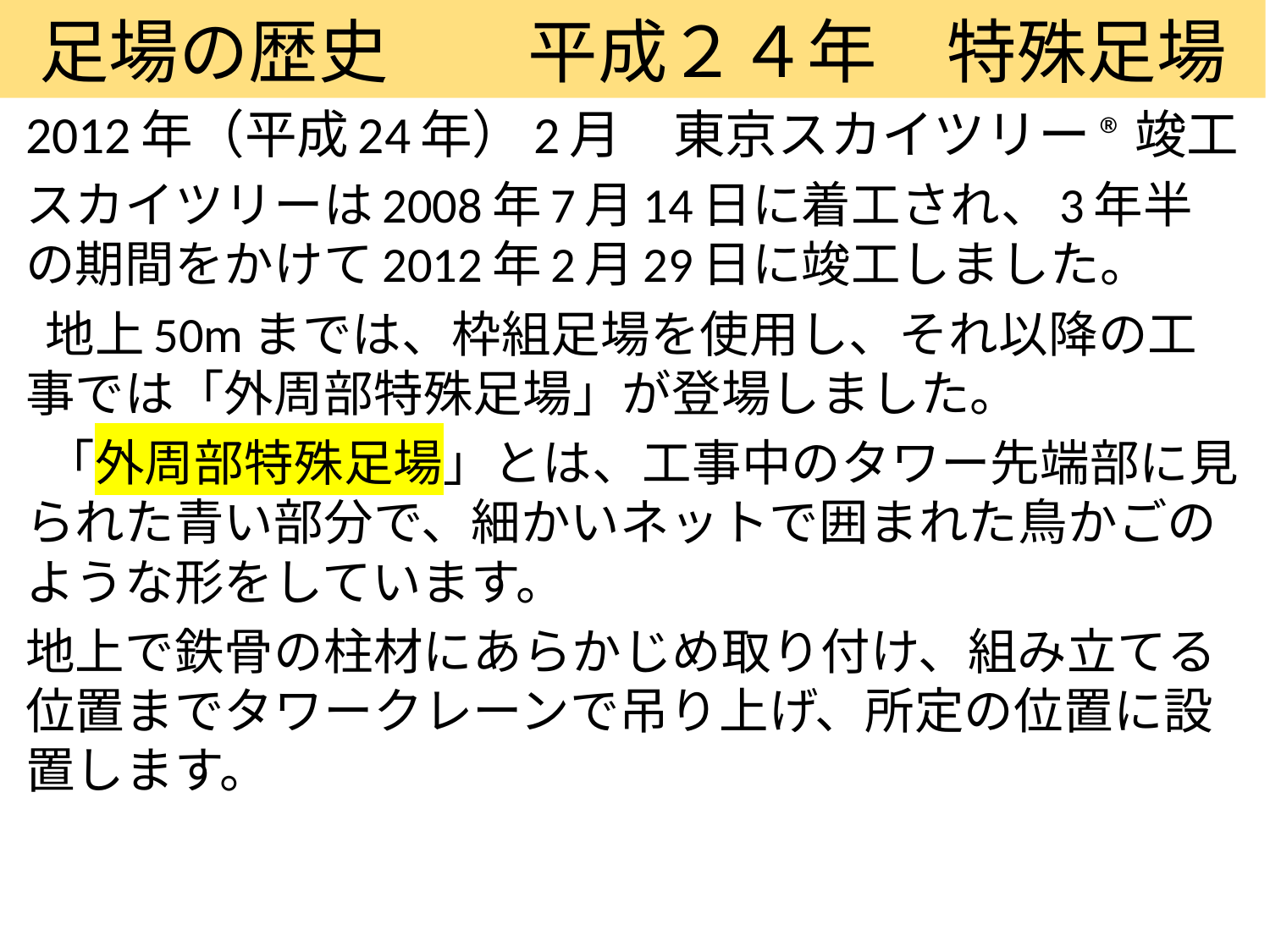

# 足場の歴史　　平成２４年　特殊足場
2012年（平成24年）2月　東京スカイツリー®竣工
スカイツリーは2008年7月14日に着工され、3年半の期間をかけて2012年2月29日に竣工しました。
 地上50mまでは、枠組足場を使用し、それ以降の工事では「外周部特殊足場」が登場しました。
 「外周部特殊足場」とは、工事中のタワー先端部に見られた青い部分で、細かいネットで囲まれた鳥かごのような形をしています。
地上で鉄骨の柱材にあらかじめ取り付け、組み立てる位置までタワークレーンで吊り上げ、所定の位置に設置します。